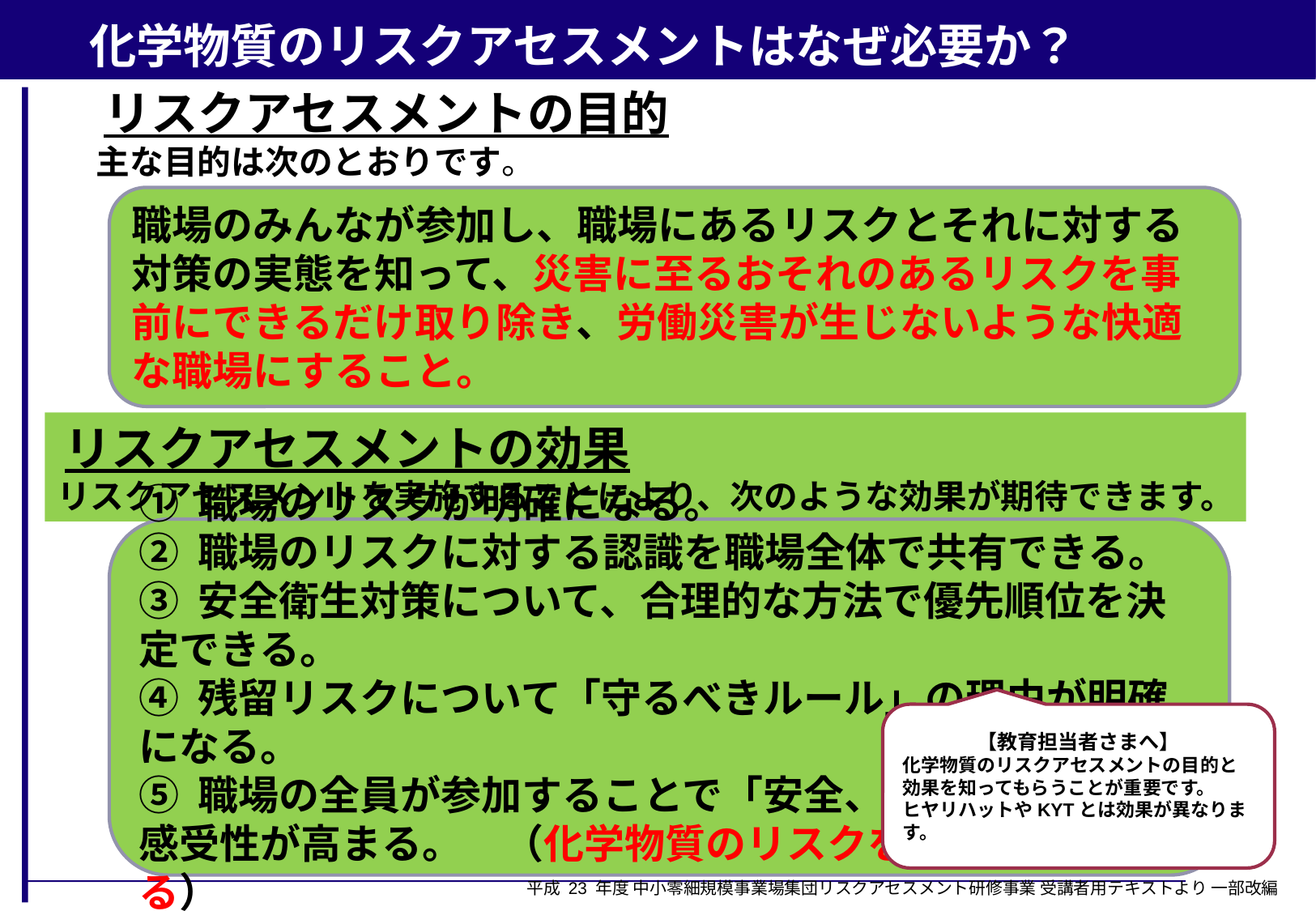

化学物質のリスクアセスメントはなぜ必要か？
 リスクアセスメントの目的
主な目的は次のとおりです。
職場のみんなが参加し、職場にあるリスクとそれに対する対策の実態を知って、災害に至るおそれのあるリスクを事前にできるだけ取り除き、労働災害が生じないような快適な職場にすること。
 リスクアセスメントの効果
リスクアセスメントを実施することにより、次のような効果が期待できます。
① 職場のリスクが明確になる。
② 職場のリスクに対する認識を職場全体で共有できる。
③ 安全衛生対策について、合理的な方法で優先順位を決定できる。
④ 残留リスクについて「守るべきルール」の理由が明確になる。
⑤ 職場の全員が参加することで「安全、衛生」に対する感受性が高まる。　（化学物質のリスクを見える化できる）
【教育担当者さまへ】
化学物質のリスクアセスメントの目的と効果を知ってもらうことが重要です。
ヒヤリハットやKYTとは効果が異なります。
平成 23 年度 中小零細規模事業場集団リスクアセスメント研修事業 受講者用テキストより 一部改編